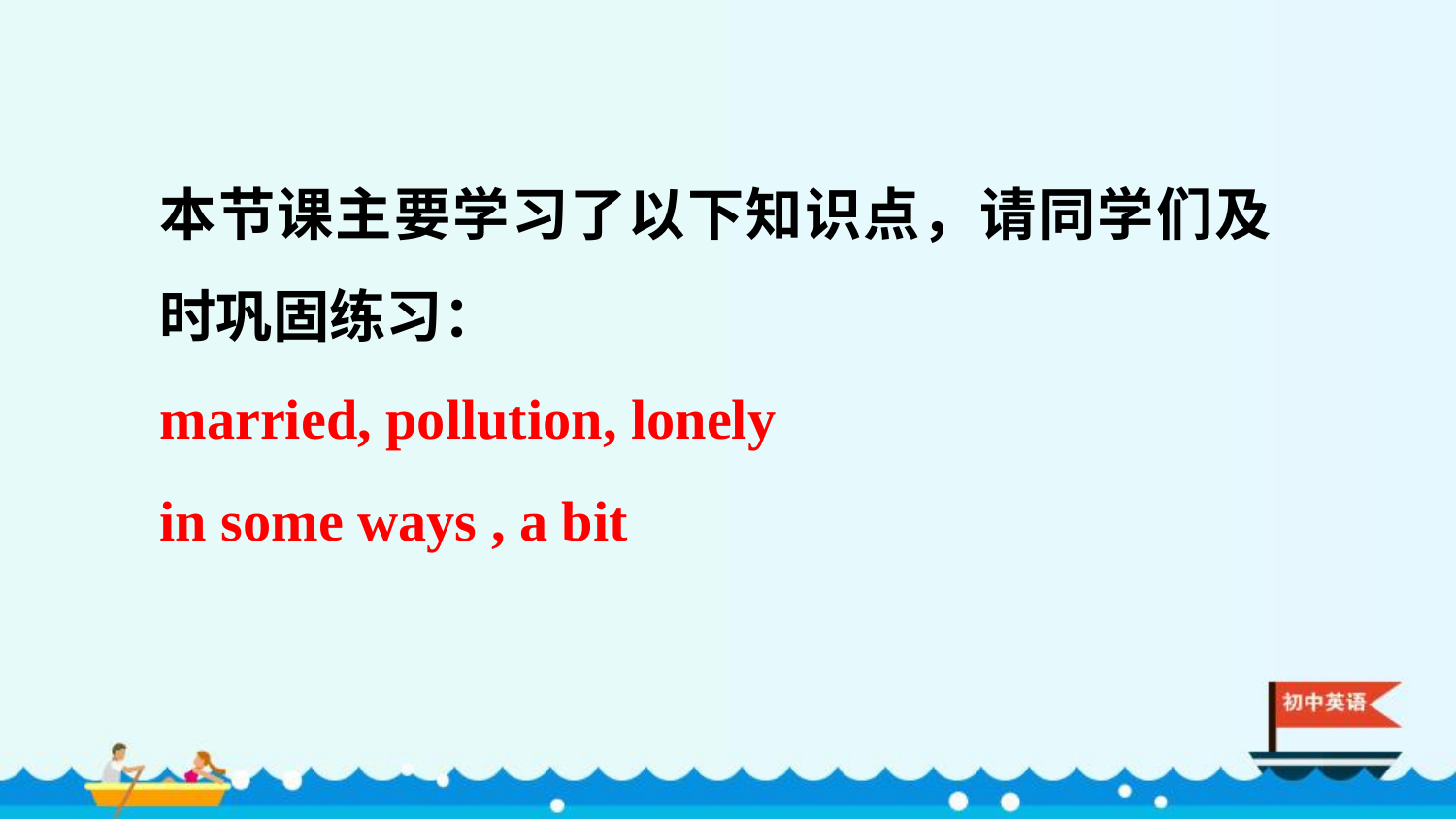

本节课主要学习了以下知识点，请同学们及时巩固练习：
married, pollution, lonely
in some ways , a bit